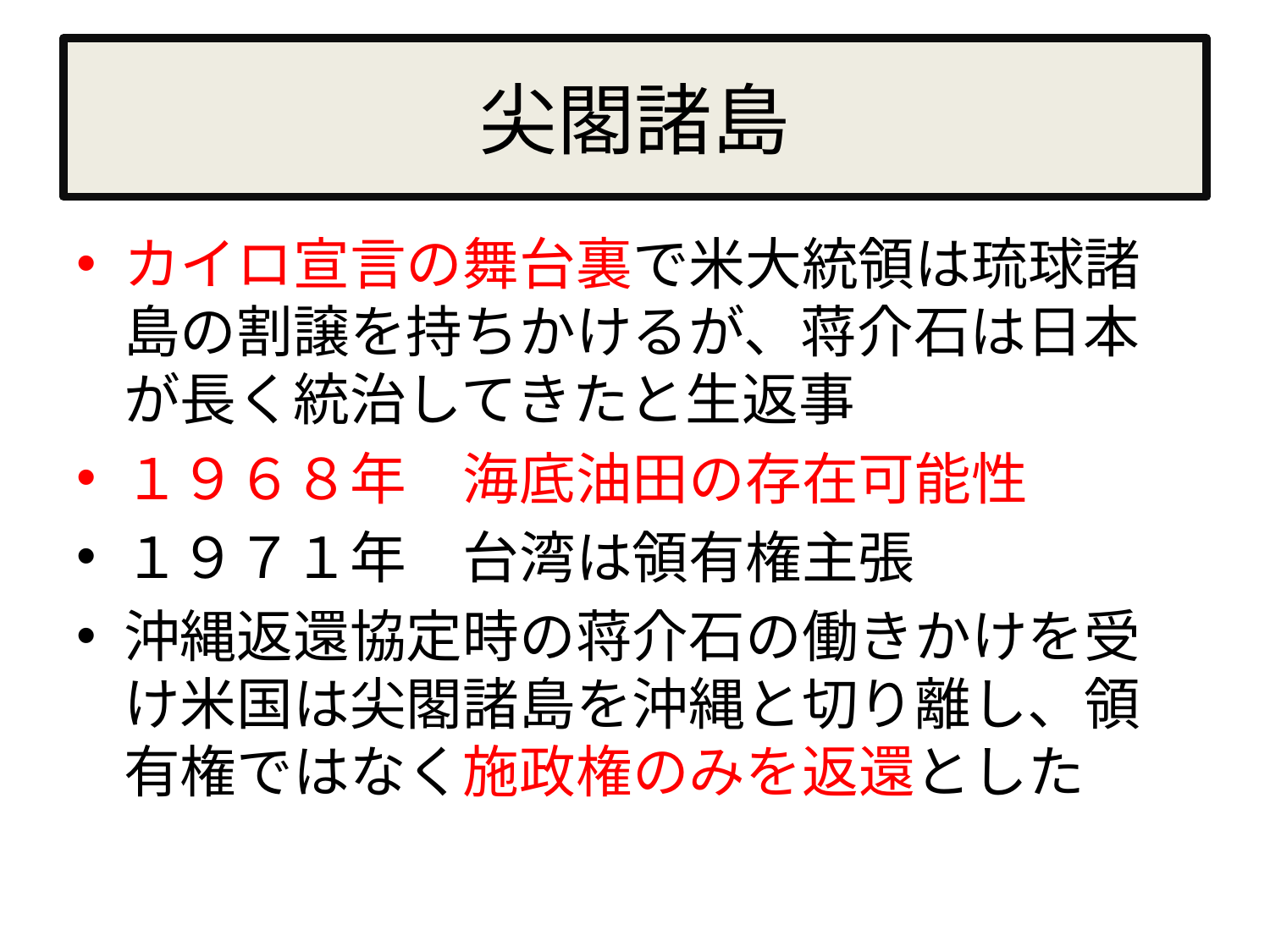

# 尖閣諸島
カイロ宣言の舞台裏で米大統領は琉球諸島の割譲を持ちかけるが、蒋介石は日本が長く統治してきたと生返事
１９６８年　海底油田の存在可能性
１９７１年　台湾は領有権主張
沖縄返還協定時の蒋介石の働きかけを受け米国は尖閣諸島を沖縄と切り離し、領有権ではなく施政権のみを返還とした